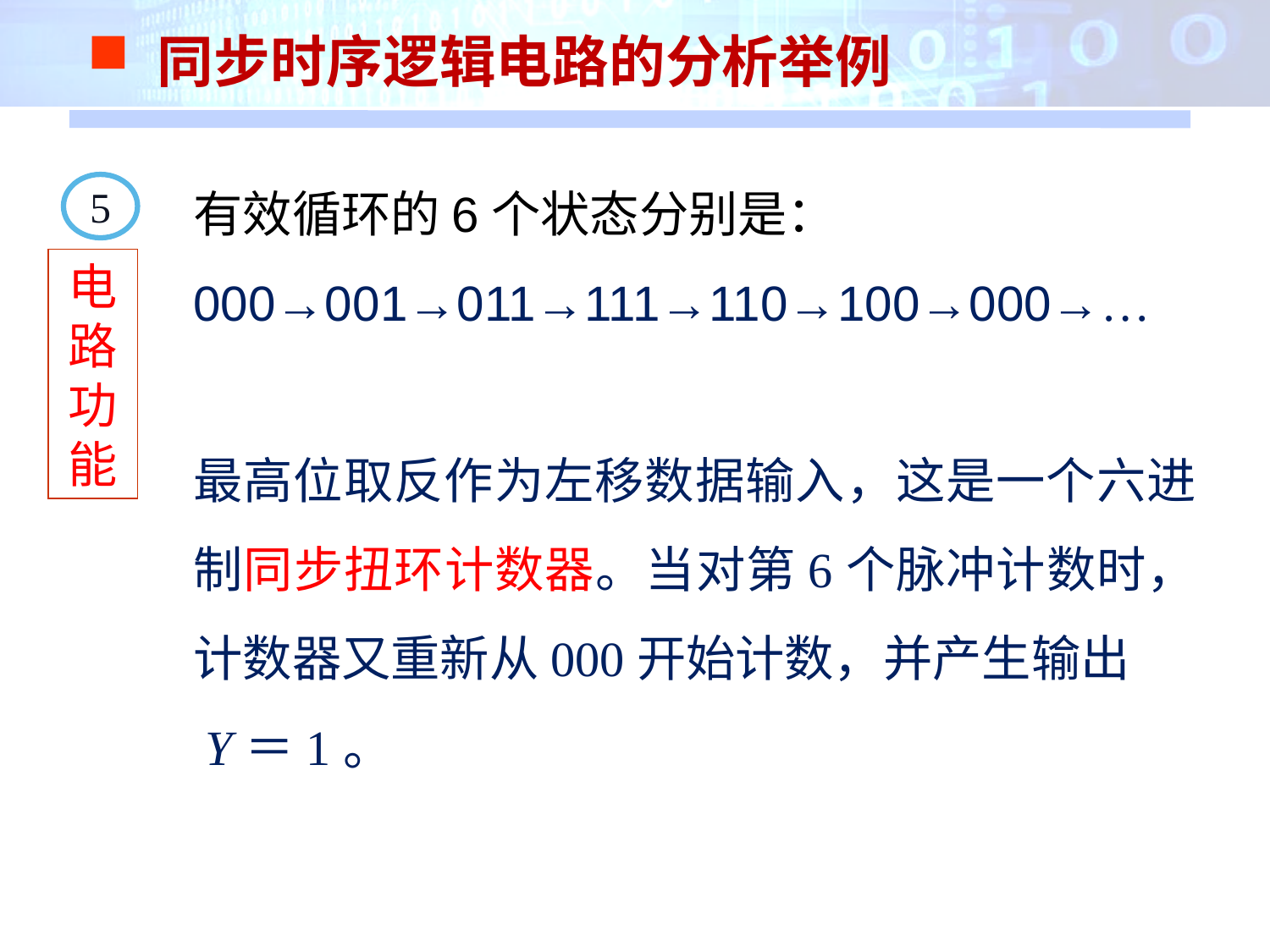

同步时序逻辑电路的分析举例
有效循环的6个状态分别是：
000→001→011→111→110→100→000→…

最高位取反作为左移数据输入，这是一个六进制同步扭环计数器。当对第6个脉冲计数时，计数器又重新从000开始计数，并产生输出
 Y＝1。
5
电路功能